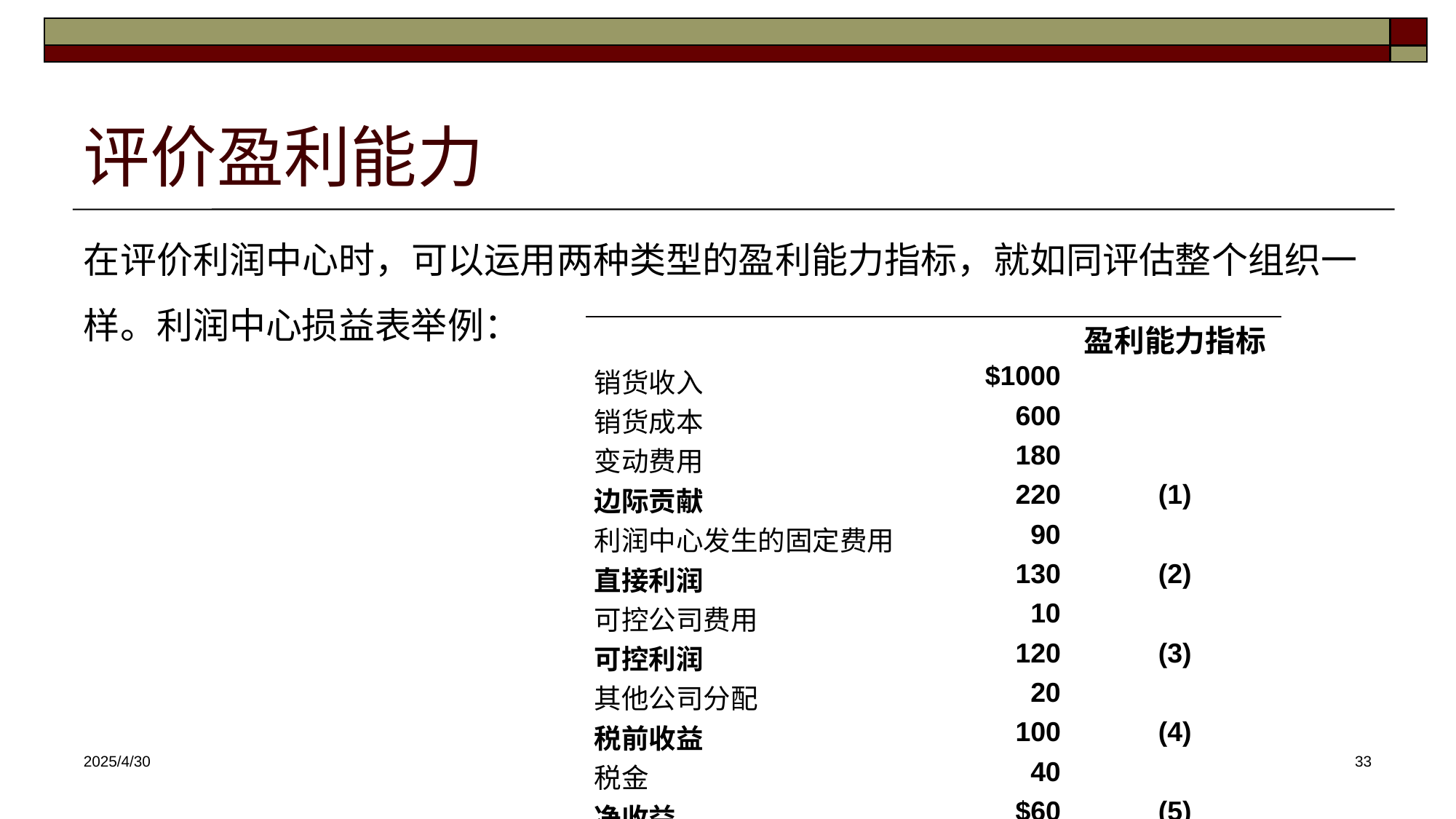

# 评价盈利能力
在评价利润中心时，可以运用两种类型的盈利能力指标，就如同评估整个组织一样。利润中心损益表举例：
|  |  | 盈利能力指标 |
| --- | --- | --- |
| 销货收入 | $1000 |  |
| 销货成本 | 600 |  |
| 变动费用 | 180 |  |
| 边际贡献 | 220 | (1) |
| 利润中心发生的固定费用 | 90 |  |
| 直接利润 | 130 | (2) |
| 可控公司费用 | 10 |  |
| 可控利润 | 120 | (3) |
| 其他公司分配 | 20 |  |
| 税前收益 | 100 | (4) |
| 税金 | 40 |  |
| 净收益 | $60 | (5) |
2025/4/30
33